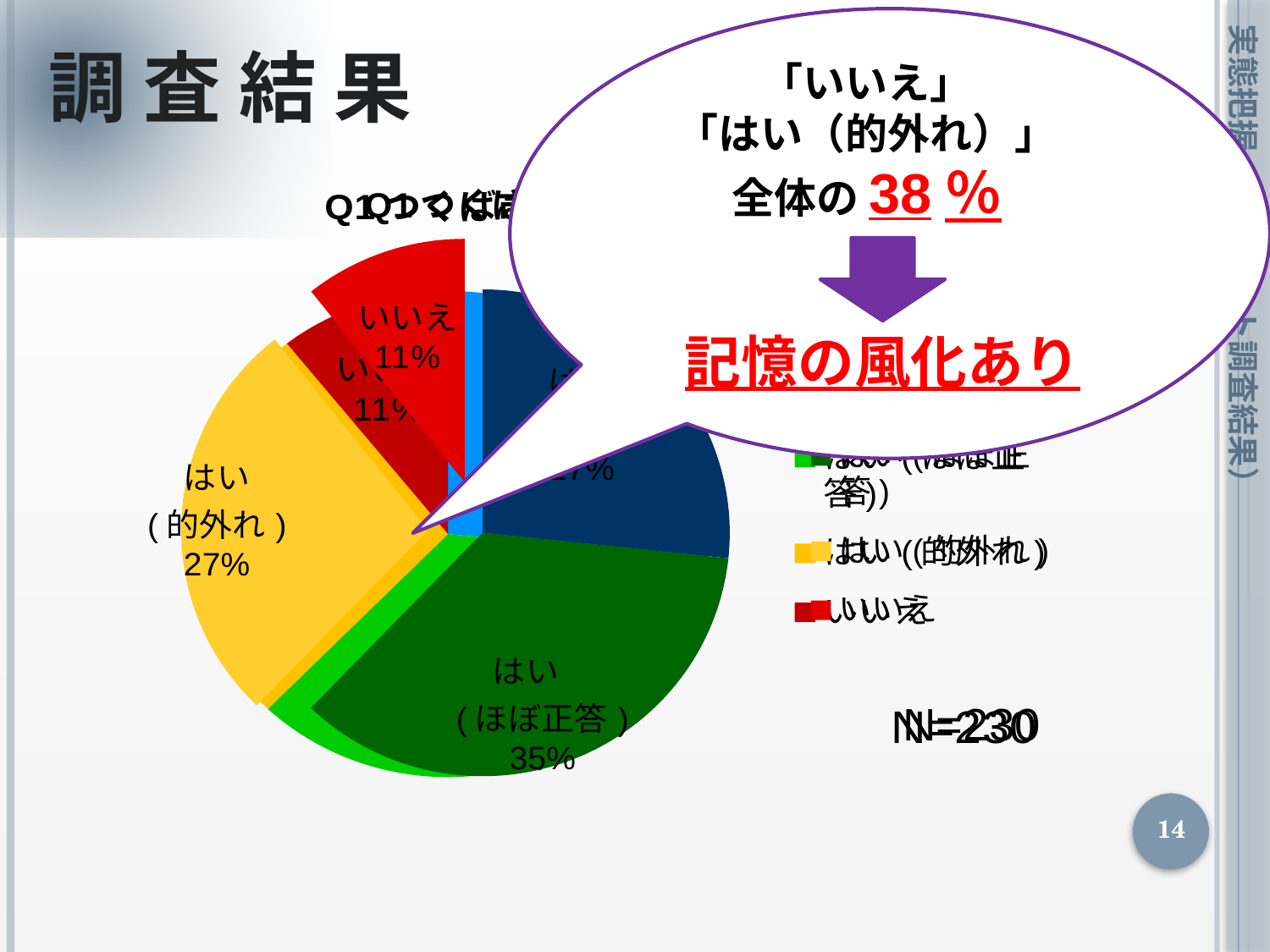

「いいえ」
「はい（的外れ）」
全体の38％

記憶の風化あり
 調 査 結 果

### Chart: Q1つくば市の震度を覚えているか
と震度の正誤

| Category |  |
|---|---|
| はい(正答) | 60.0 |
| はい(ほぼ正答) | 80.0 |
| はい(的外れ) | 61.0 |
| いいえ | 24.0 |

### Chart: Q1つくば市の震度を覚えているか
と震度の正誤

| Category |  |
|---|---|
| はい(正答) | 60.0 |
| はい(ほぼ正答) | 80.0 |
| はい(的外れ) | 61.0 |
| いいえ | 24.0 |
 実態把握（アンケート調査結果）
14